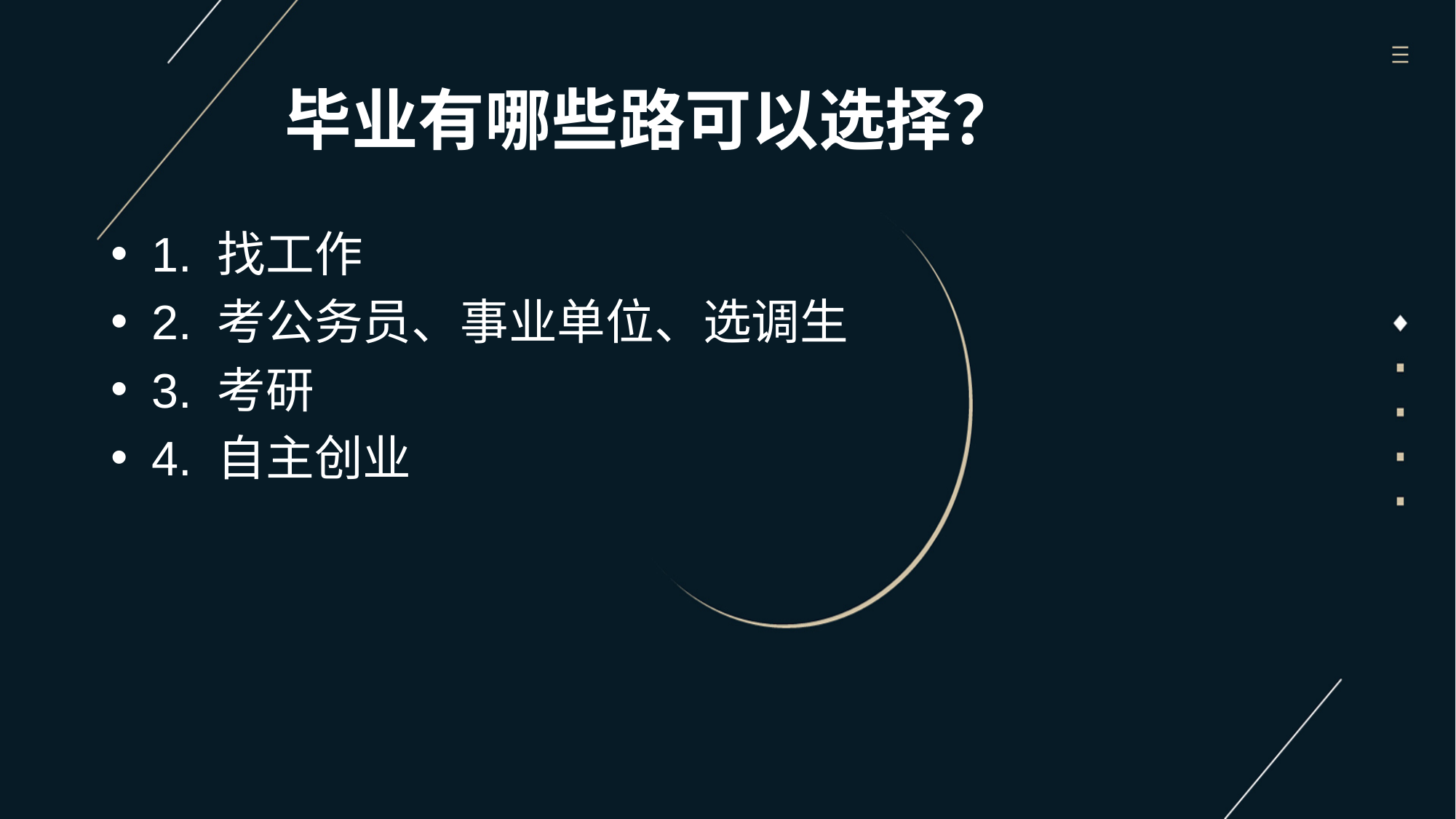

# 毕业有哪些路可以选择？
1. 找工作
2. 考公务员、事业单位、选调生
3. 考研
4. 自主创业